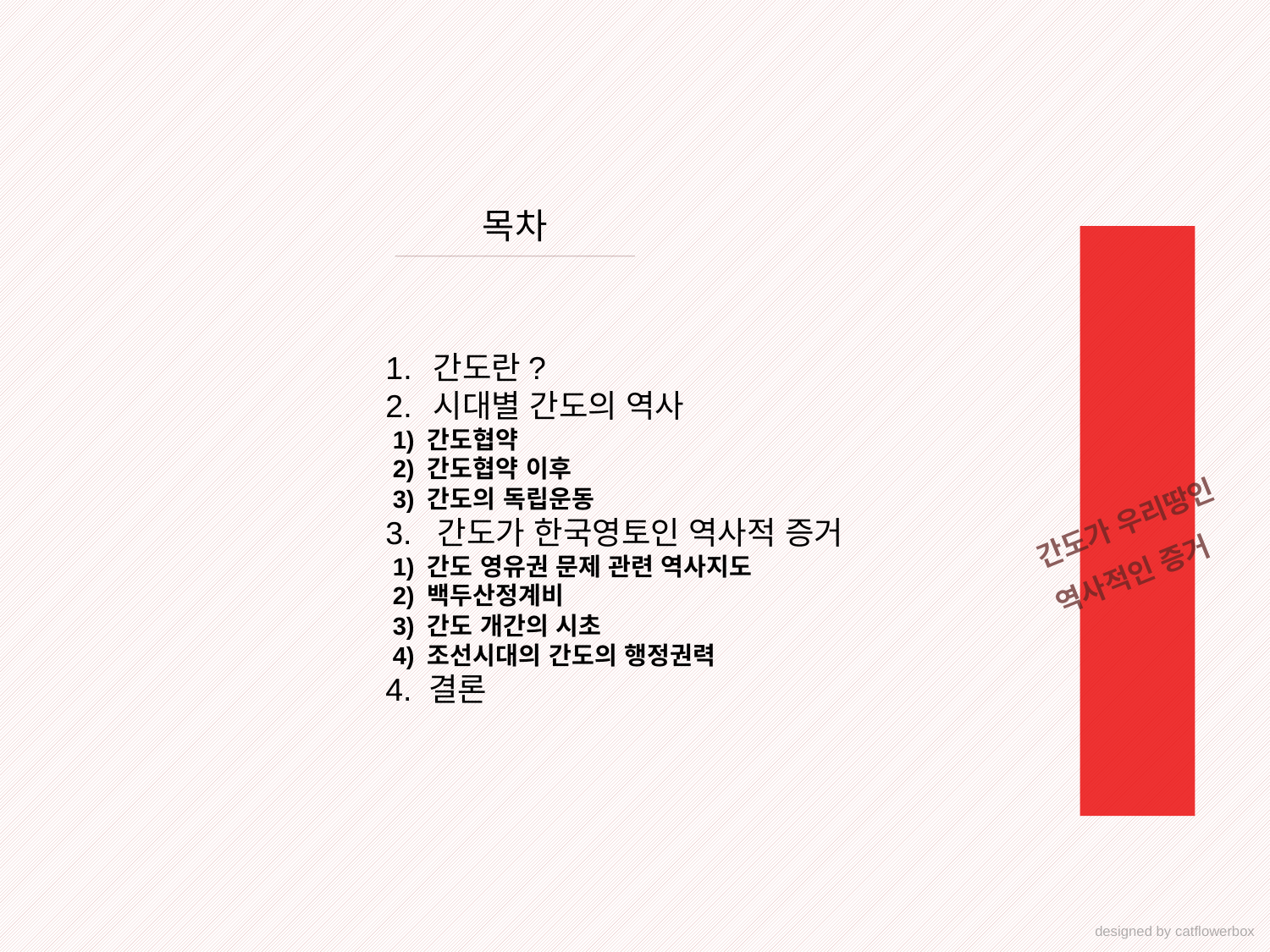

목차

간도가 우리땅인 역사적인 증거
독도영토학
간도란?
시대별 간도의 역사
 1) 간도협약
 2) 간도협약 이후
 3) 간도의 독립운동
3.  간도가 한국영토인 역사적 증거
 1) 간도 영유권 문제 관련 역사지도
 2) 백두산정계비
 3) 간도 개간의 시초
 4) 조선시대의 간도의 행정권력
4. 결론
designed by catflowerbox